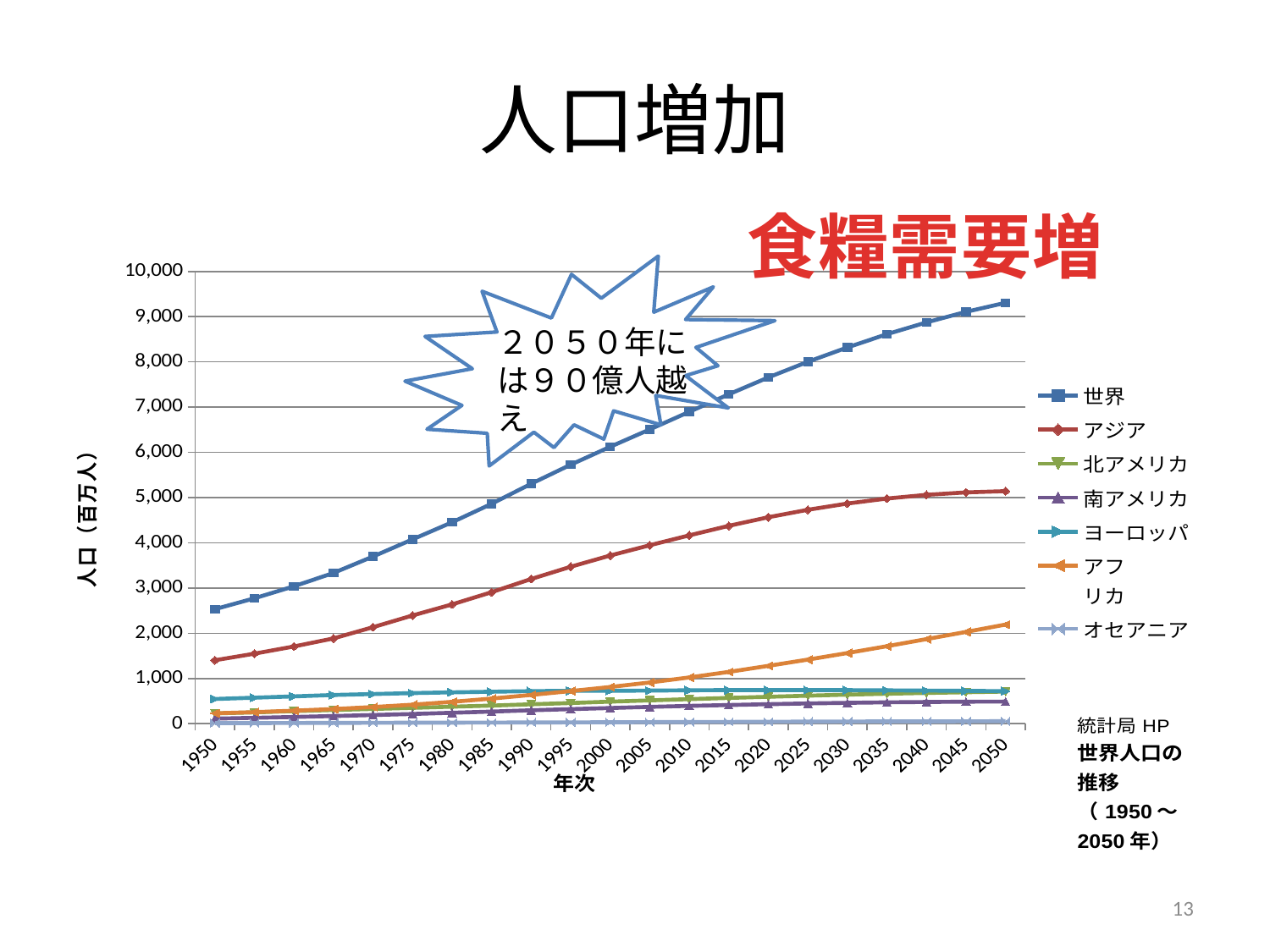

# 人口増加
食糧需要増

### Chart

| Category | 世界 | アジア | 北アメリカ | 南アメリカ | ヨーロッパ | アフ
リカ | オセアニア |
|---|---|---|---|---|---|---|---|
| 1950 | 2532.0 | 1403.0 | 227.0 | 112.0 | 547.0 | 230.0 | 13.0 |
| 1955 | 2773.0 | 1549.0 | 250.0 | 129.0 | 575.0 | 256.0 | 14.0 |
| 1960 | 3038.0 | 1708.0 | 277.0 | 148.0 | 604.0 | 287.0 | 16.0 |
| 1965 | 3333.0 | 1886.0 | 303.0 | 169.0 | 634.0 | 324.0 | 17.0 |
| 1970 | 3696.0 | 2135.0 | 326.0 | 191.0 | 656.0 | 368.0 | 20.0 |
| 1975 | 4076.0 | 2393.0 | 350.0 | 215.0 | 676.0 | 420.0 | 21.0 |
| 1980 | 4453.0 | 2638.0 | 376.0 | 241.0 | 693.0 | 483.0 | 23.0 |
| 1985 | 4863.0 | 2907.0 | 401.0 | 268.0 | 707.0 | 555.0 | 25.0 |
| 1990 | 5306.0 | 3199.0 | 429.0 | 296.0 | 720.0 | 635.0 | 27.0 |
| 1995 | 5726.0 | 3470.0 | 457.0 | 322.0 | 727.0 | 721.0 | 29.0 |
| 2000 | 6123.0 | 3719.0 | 487.0 | 347.0 | 727.0 | 811.0 | 31.0 |
| 2005 | 6507.0 | 3945.0 | 515.0 | 371.0 | 731.0 | 911.0 | 34.0 |
| 2010 | 6896.0 | 4164.0 | 542.0 | 393.0 | 738.0 | 1022.0 | 37.0 |
| 2015 | 7284.0 | 4375.0 | 569.0 | 413.0 | 742.0 | 1145.0 | 39.0 |
| 2020 | 7657.0 | 4566.0 | 595.0 | 431.0 | 744.0 | 1278.0 | 42.0 |
| 2025 | 8003.0 | 4730.0 | 619.0 | 448.0 | 744.0 | 1417.0 | 45.0 |
| 2030 | 8321.0 | 4868.0 | 642.0 | 461.0 | 741.0 | 1562.0 | 47.0 |
| 2035 | 8612.0 | 4978.0 | 662.0 | 472.0 | 737.0 | 1713.0 | 49.0 |
| 2040 | 8874.0 | 5061.0 | 680.0 | 480.0 | 732.0 | 1870.0 | 51.0 |
| 2045 | 9106.0 | 5115.0 | 696.0 | 486.0 | 726.0 | 2030.0 | 53.0 |
| 2050 | 9306.0 | 5142.0 | 710.0 | 488.0 | 719.0 | 2192.0 | 55.0 |
２０５０年には９０億人越え
13